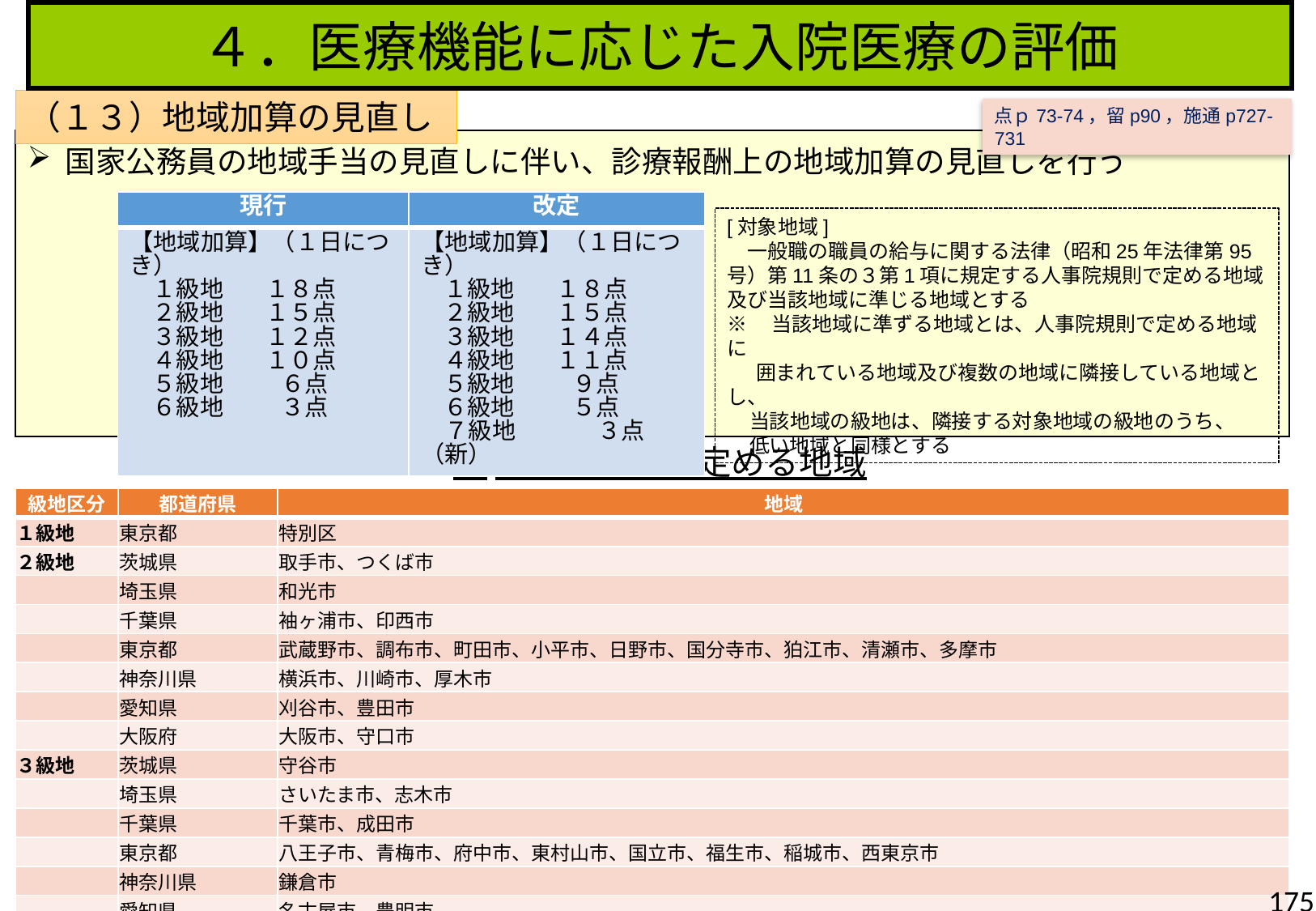

４．医療機能に応じた入院医療の評価
（１３）地域加算の見直し
点ｐ73-74，留p90，施通p727-731

国家公務員の地域手当の見直しに伴い、診療報酬上の地域加算の見直しを行う
| 現行 | 改定 |
| --- | --- |
| 【地域加算】（１日につき） １級地 １８点 ２級地 １５点 ３級地 １２点 ４級地 １０点 ５級地 ６点 ６級地 ３点 | 【地域加算】（１日につき） １級地 １８点 ２級地 １５点 ３級地 １４点 ４級地 １１点 ５級地 ９点 ６級地 ５点 　７級地　　　 ３点（新） |
[対象地域]
　一般職の職員の給与に関する法律（昭和25年法律第95号）第11条の３第1項に規定する人事院規則で定める地域及び当該地域に準じる地域とする
※　当該地域に準ずる地域とは、人事院規則で定める地域に
　  囲まれている地域及び複数の地域に隣接している地域とし、
    当該地域の級地は、隣接する対象地域の級地のうち、
    低い地域と同様とする
①人事院規則で定める地域
| 級地区分 | 都道府県 | 地域 |
| --- | --- | --- |
| １級地 | 東京都 | 特別区 |
| ２級地 | 茨城県 | 取手市、つくば市 |
|  | 埼玉県 | 和光市 |
|  | 千葉県 | 袖ヶ浦市、印西市 |
|  | 東京都 | 武蔵野市、調布市、町田市、小平市、日野市、国分寺市、狛江市、清瀬市、多摩市 |
|  | 神奈川県 | 横浜市、川崎市、厚木市 |
|  | 愛知県 | 刈谷市、豊田市 |
|  | 大阪府 | 大阪市、守口市 |
| ３級地 | 茨城県 | 守谷市 |
|  | 埼玉県 | さいたま市、志木市 |
|  | 千葉県 | 千葉市、成田市 |
|  | 東京都 | 八王子市、青梅市、府中市、東村山市、国立市、福生市、稲城市、西東京市 |
|  | 神奈川県 | 鎌倉市 |
|  | 愛知県 | 名古屋市、豊明市 |
|  | 大阪府 | 池田市、高槻市、門真市 |
|  | 兵庫県 | 西宮市、芦屋市 |
175